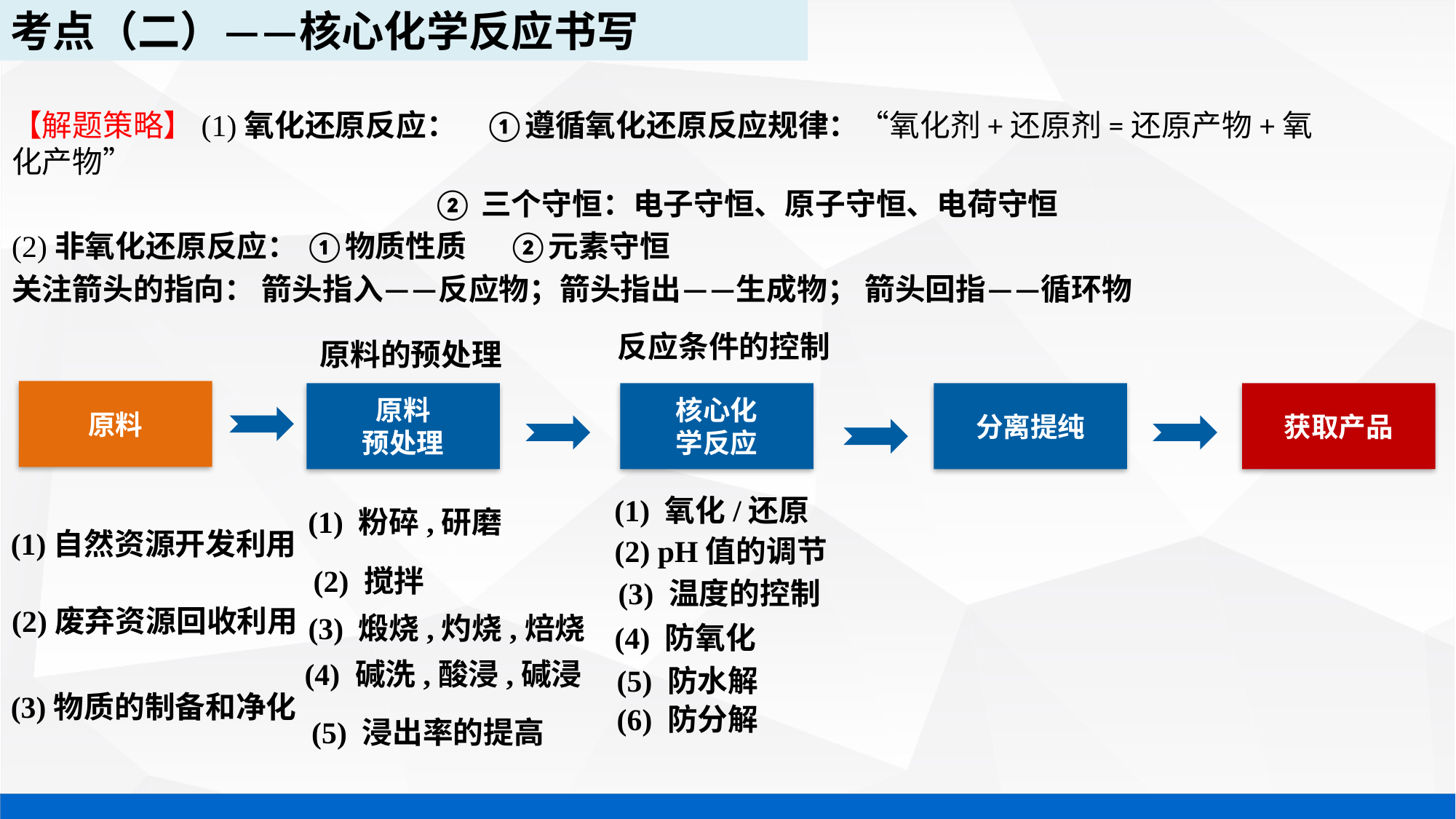

考点（二）——核心化学反应书写
【解题策略】(1)氧化还原反应：    ①遵循氧化还原反应规律：“氧化剂+还原剂=还原产物+氧化产物”
                                                             ②三个守恒：电子守恒、原子守恒、电荷守恒
(2)非氧化还原反应： ①物质性质      ②元素守恒
关注箭头的指向： 箭头指入——反应物；箭头指出——生成物； 箭头回指——循环物

反应条件的控制
原料的预处理
原料
原料
预处理
核心化
学反应
分离提纯
获取产品

(1) 粉碎,研磨
(2) 搅拌
(3) 煅烧,灼烧,焙烧
(5) 浸出率的提高
(4) 碱洗,酸浸,碱浸
(1) 氧化/还原
(2) pH值的调节
(3) 温度的控制
(4) 防氧化
(5) 防水解
(6) 防分解
(1)自然资源开发利用
(2)废弃资源回收利用
(3)物质的制备和净化